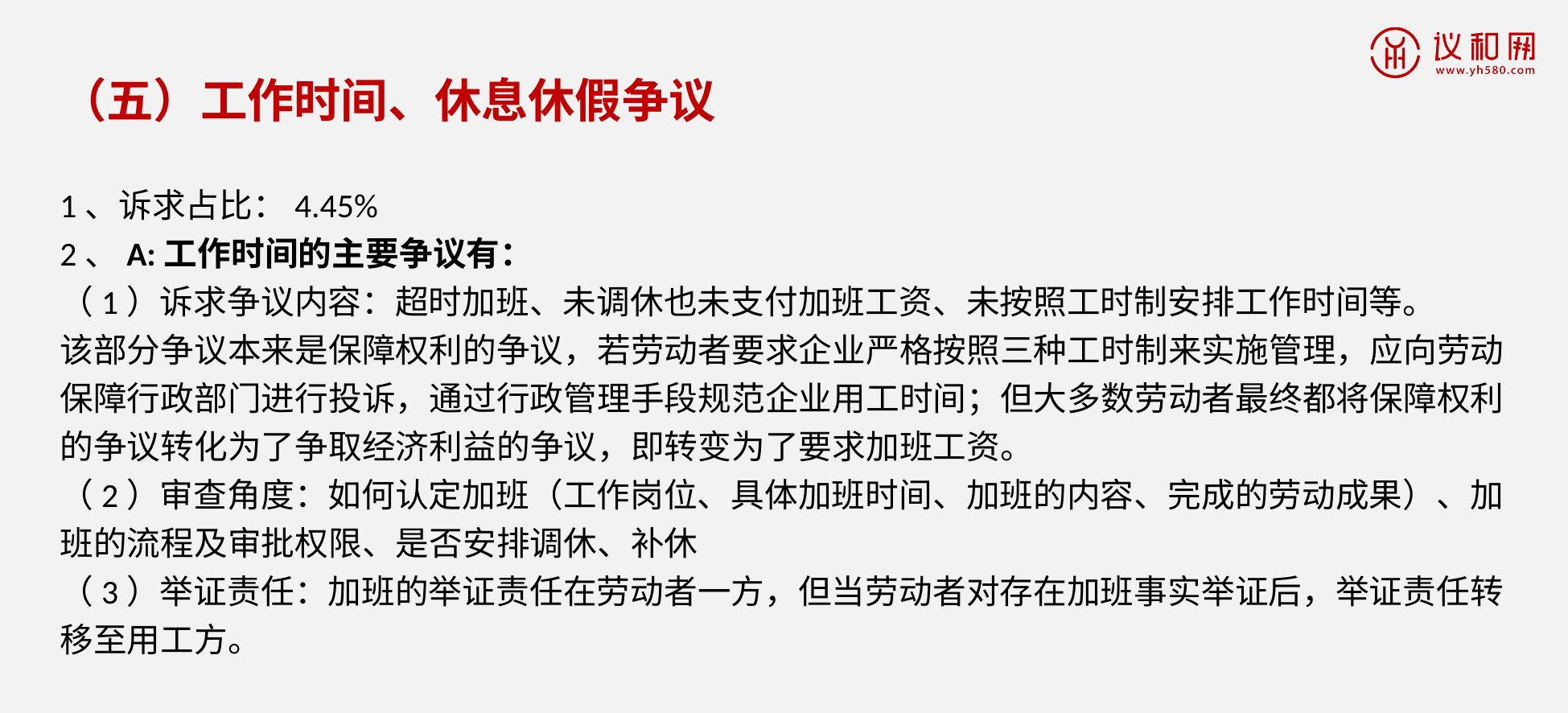

（五）工作时间、休息休假争议

1、诉求占比：4.45%
2、A:工作时间的主要争议有：
（1）诉求争议内容：超时加班、未调休也未支付加班工资、未按照工时制安排工作时间等。
该部分争议本来是保障权利的争议，若劳动者要求企业严格按照三种工时制来实施管理，应向劳动保障行政部门进行投诉，通过行政管理手段规范企业用工时间；但大多数劳动者最终都将保障权利的争议转化为了争取经济利益的争议，即转变为了要求加班工资。
（2）审查角度：如何认定加班（工作岗位、具体加班时间、加班的内容、完成的劳动成果）、加班的流程及审批权限、是否安排调休、补休
（3）举证责任：加班的举证责任在劳动者一方，但当劳动者对存在加班事实举证后，举证责任转移至用工方。